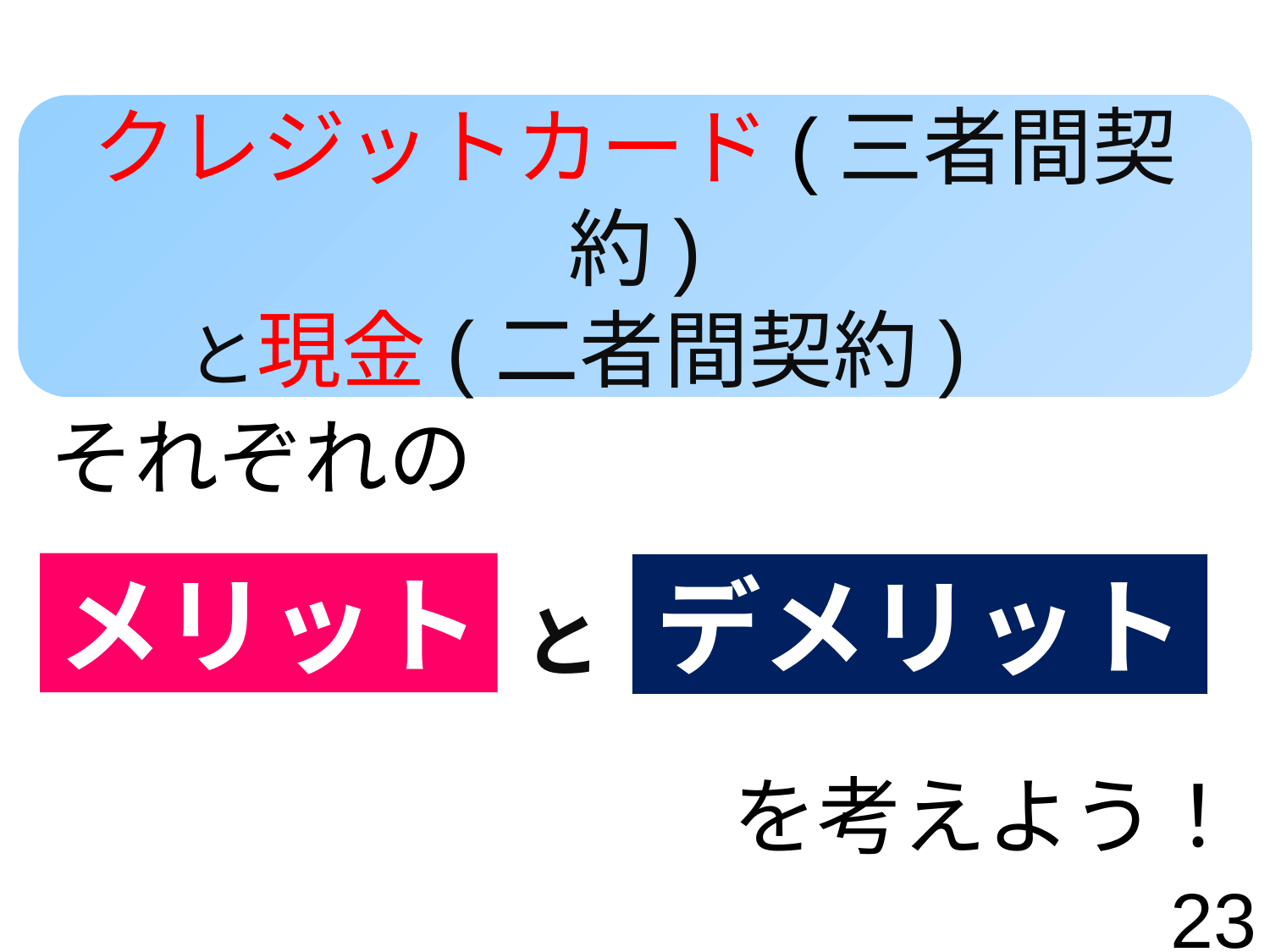

クレジットカード(三者間契約)
　　と現金(二者間契約)
それぞれの
メリット
デメリット
と
を考えよう！
23